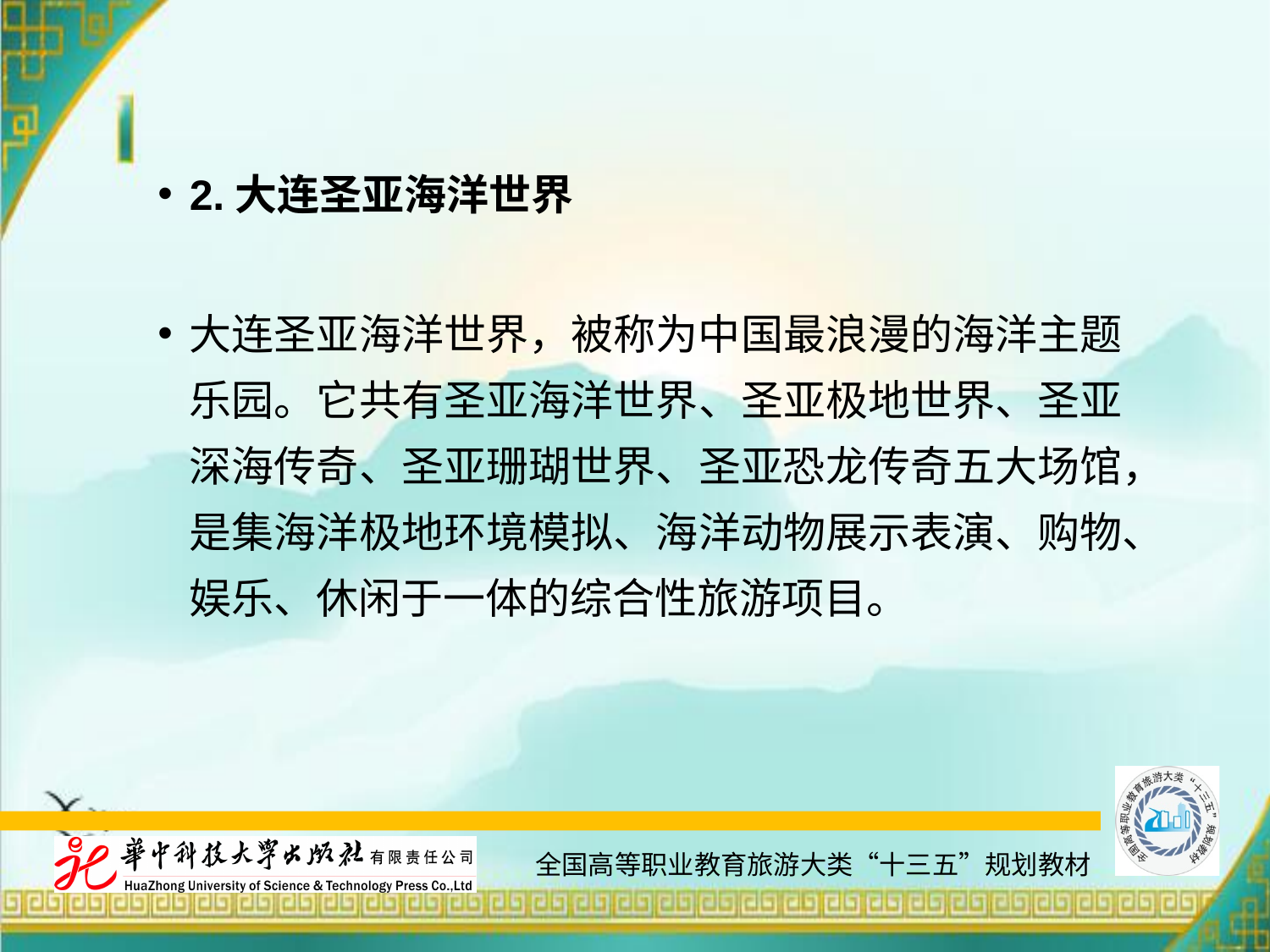

#
2.大连圣亚海洋世界

大连圣亚海洋世界，被称为中国最浪漫的海洋主题乐园。它共有圣亚海洋世界、圣亚极地世界、圣亚深海传奇、圣亚珊瑚世界、圣亚恐龙传奇五大场馆，是集海洋极地环境模拟、海洋动物展示表演、购物、娱乐、休闲于一体的综合性旅游项目。